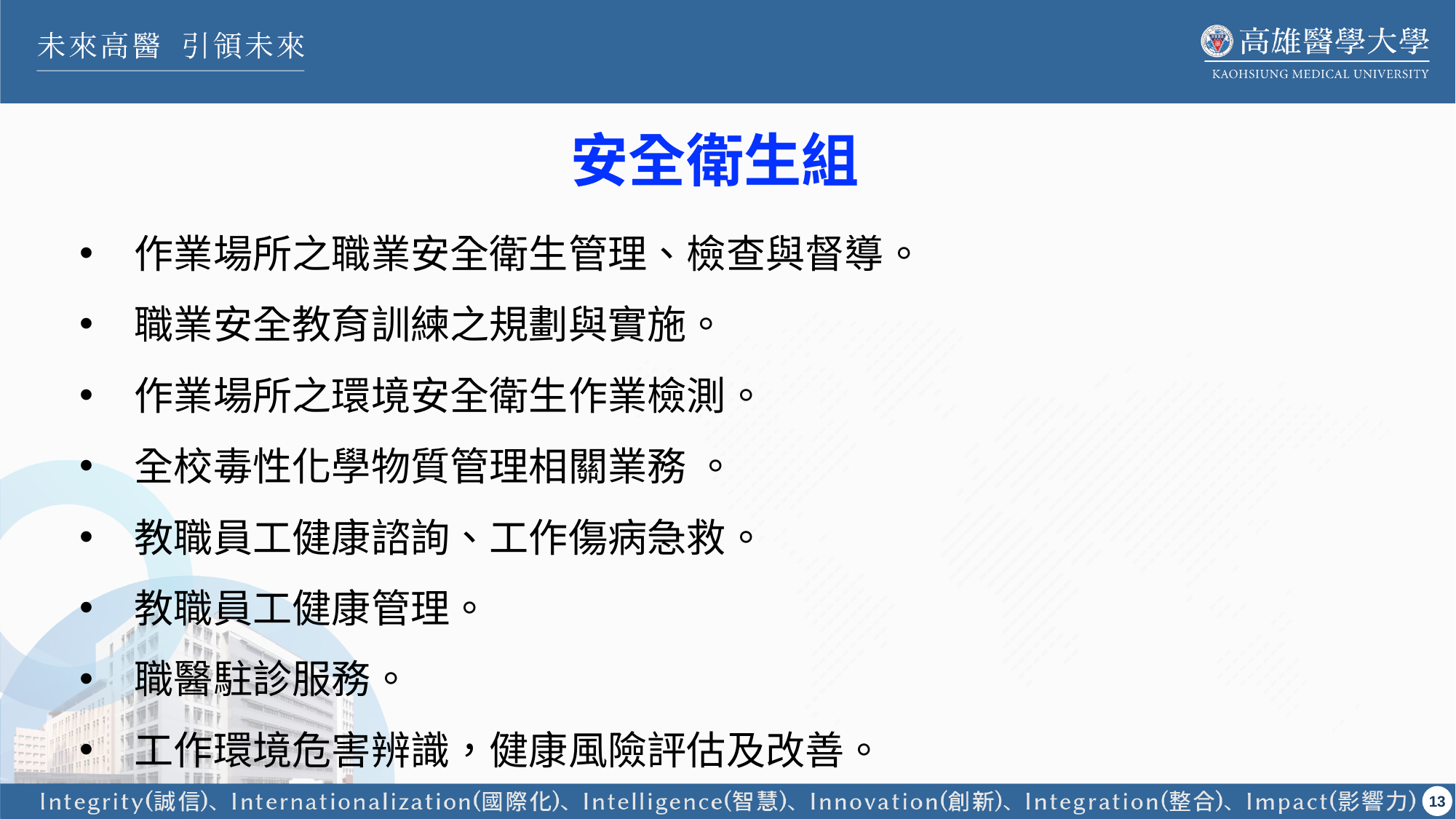

安全衛生組
作業場所之職業安全衛生管理、檢查與督導。
職業安全教育訓練之規劃與實施。
作業場所之環境安全衛生作業檢測。
全校毒性化學物質管理相關業務 。
教職員工健康諮詢、工作傷病急救。
教職員工健康管理。
職醫駐診服務。
工作環境危害辨識，健康風險評估及改善。